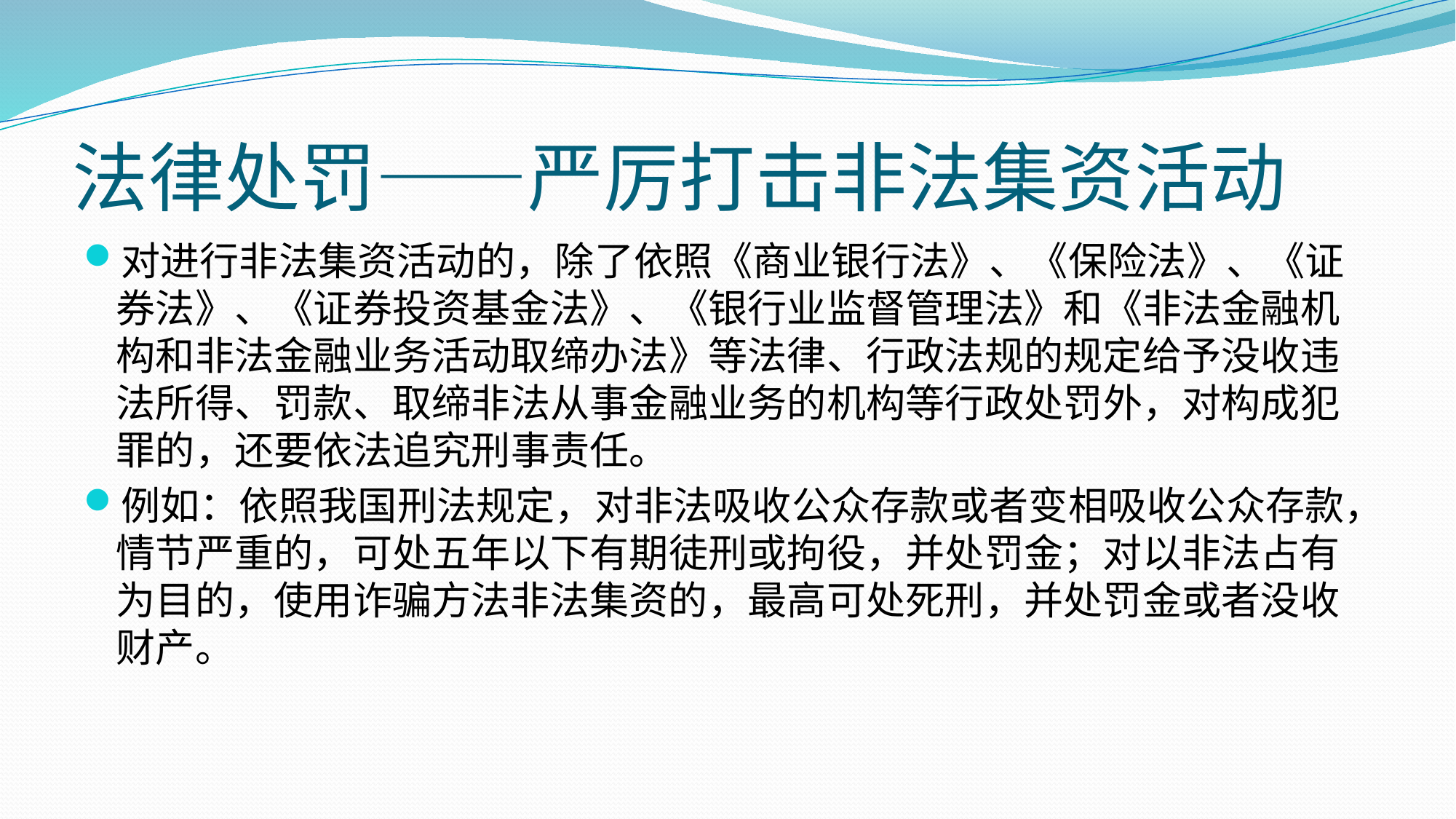

# 法律处罚——严厉打击非法集资活动
对进行非法集资活动的，除了依照《商业银行法》、《保险法》、《证券法》、《证券投资基金法》、《银行业监督管理法》和《非法金融机构和非法金融业务活动取缔办法》等法律、行政法规的规定给予没收违法所得、罚款、取缔非法从事金融业务的机构等行政处罚外，对构成犯罪的，还要依法追究刑事责任。
例如：依照我国刑法规定，对非法吸收公众存款或者变相吸收公众存款，情节严重的，可处五年以下有期徒刑或拘役，并处罚金；对以非法占有为目的，使用诈骗方法非法集资的，最高可处死刑，并处罚金或者没收财产。